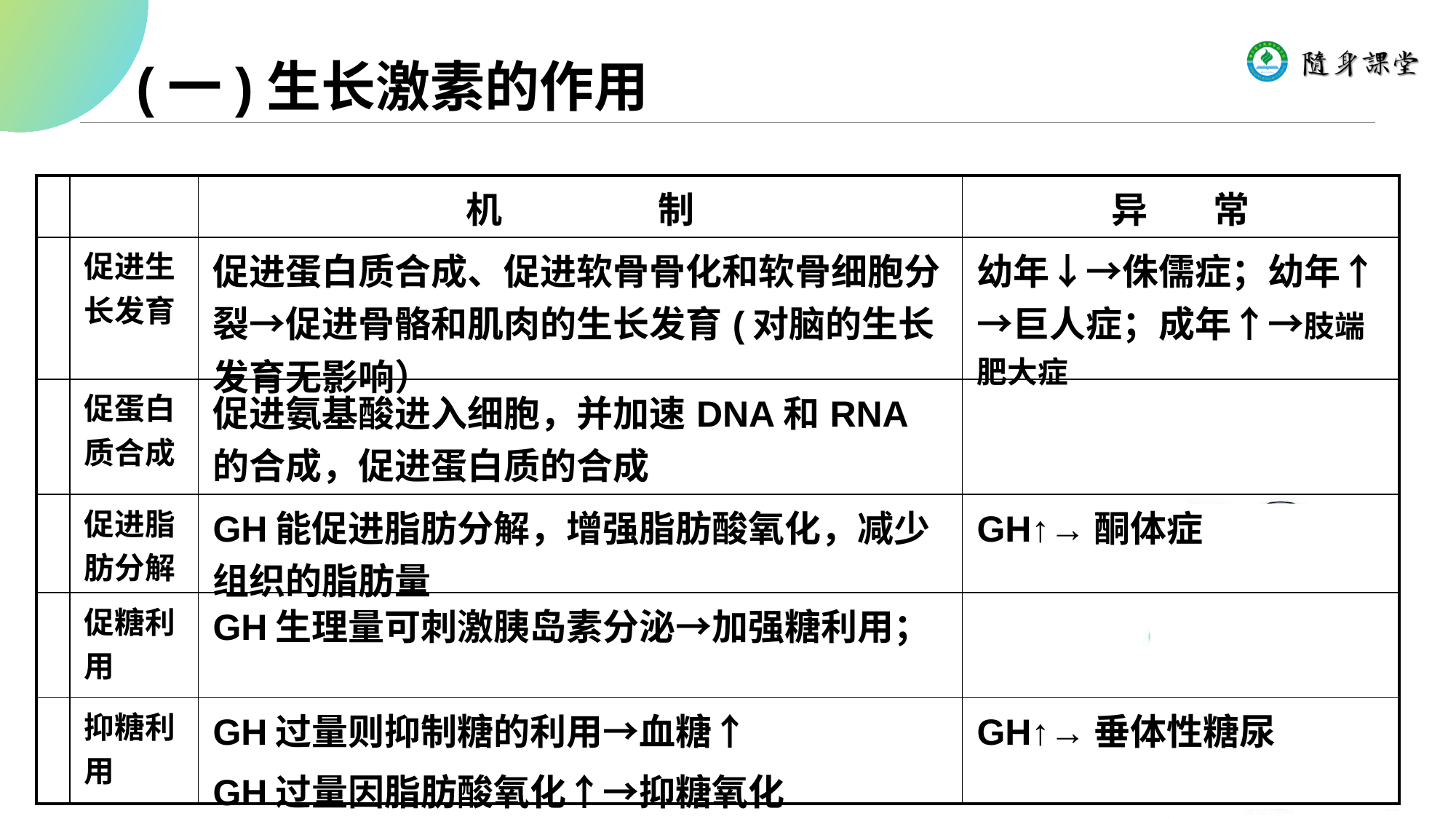

(一)生长激素的作用
|  |  | 机 制 | 异 常 |
| --- | --- | --- | --- |
|  | 促进生长发育 | 促进蛋白质合成、促进软骨骨化和软骨细胞分裂→促进骨骼和肌肉的生长发育(对脑的生长发育无影响） | 幼年↓→侏儒症；幼年↑→巨人症；成年↑→肢端肥大症 |
|  | 促蛋白质合成 | 促进氨基酸进入细胞，并加速DNA和RNA的合成，促进蛋白质的合成 |  |
|  | 促进脂肪分解 | GH能促进脂肪分解，增强脂肪酸氧化，减少组织的脂肪量 | GH↑→酮体症 |
|  | 促糖利用 | GH生理量可刺激胰岛素分泌→加强糖利用； |  |
|  | 抑糖利用 | GH过量则抑制糖的利用→血糖↑ GH过量因脂肪酸氧化↑→抑糖氧化 | GH↑→垂体性糖尿 |